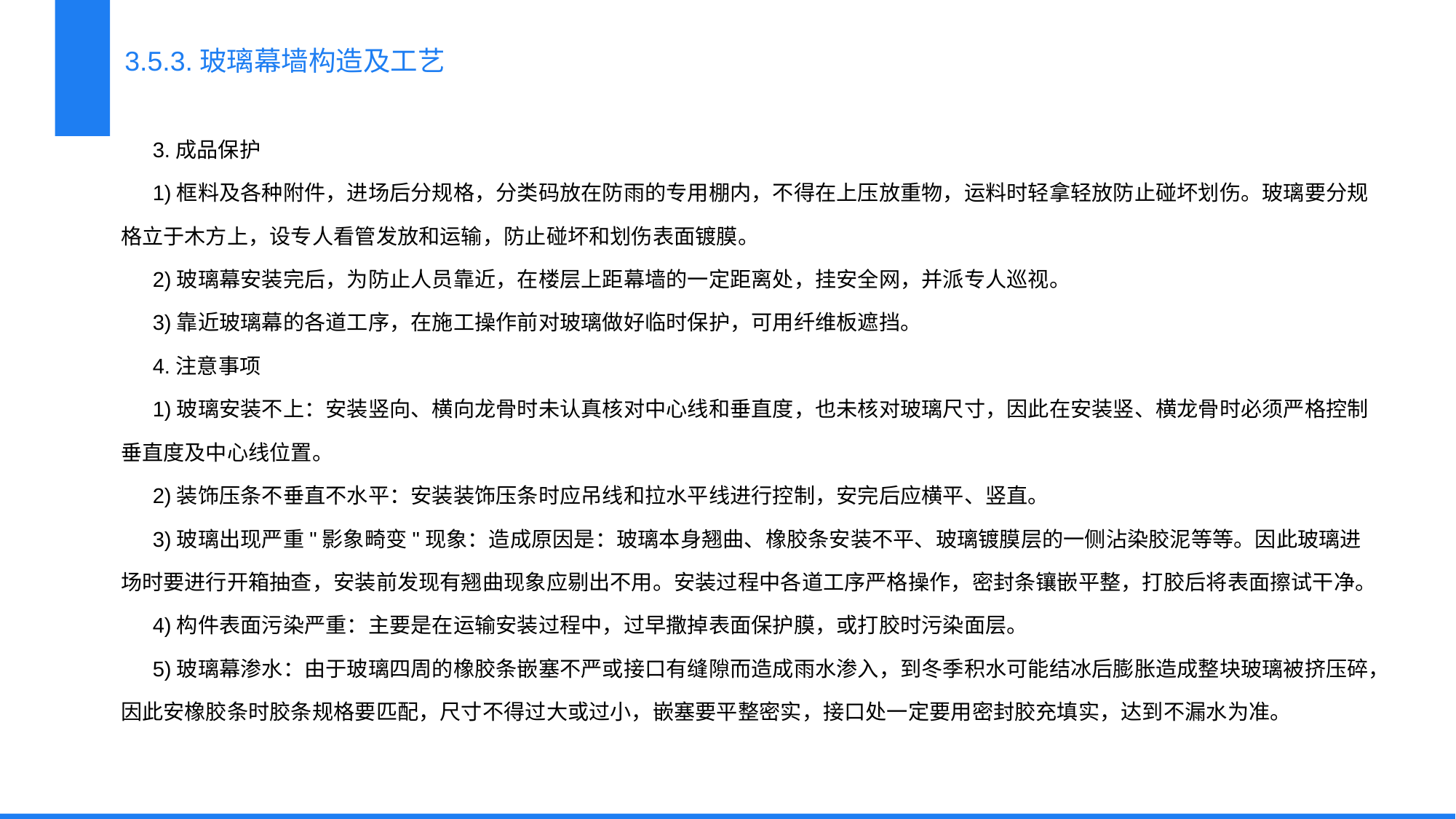

3.5.3.玻璃幕墙构造及工艺
3.成品保护
1)框料及各种附件，进场后分规格，分类码放在防雨的专用棚内，不得在上压放重物，运料时轻拿轻放防止碰坏划伤。玻璃要分规格立于木方上，设专人看管发放和运输，防止碰坏和划伤表面镀膜。
2)玻璃幕安装完后，为防止人员靠近，在楼层上距幕墙的一定距离处，挂安全网，并派专人巡视。
3)靠近玻璃幕的各道工序，在施工操作前对玻璃做好临时保护，可用纤维板遮挡。
4.注意事项
1)玻璃安装不上：安装竖向、横向龙骨时未认真核对中心线和垂直度，也未核对玻璃尺寸，因此在安装竖、横龙骨时必须严格控制垂直度及中心线位置。
2)装饰压条不垂直不水平：安装装饰压条时应吊线和拉水平线进行控制，安完后应横平、竖直。
3)玻璃出现严重"影象畸变"现象：造成原因是：玻璃本身翘曲、橡胶条安装不平、玻璃镀膜层的一侧沾染胶泥等等。因此玻璃进场时要进行开箱抽查，安装前发现有翘曲现象应剔出不用。安装过程中各道工序严格操作，密封条镶嵌平整，打胶后将表面擦试干净。
4)构件表面污染严重：主要是在运输安装过程中，过早撒掉表面保护膜，或打胶时污染面层。
5)玻璃幕渗水：由于玻璃四周的橡胶条嵌塞不严或接口有缝隙而造成雨水渗入，到冬季积水可能结冰后膨胀造成整块玻璃被挤压碎，因此安橡胶条时胶条规格要匹配，尺寸不得过大或过小，嵌塞要平整密实，接口处一定要用密封胶充填实，达到不漏水为准。